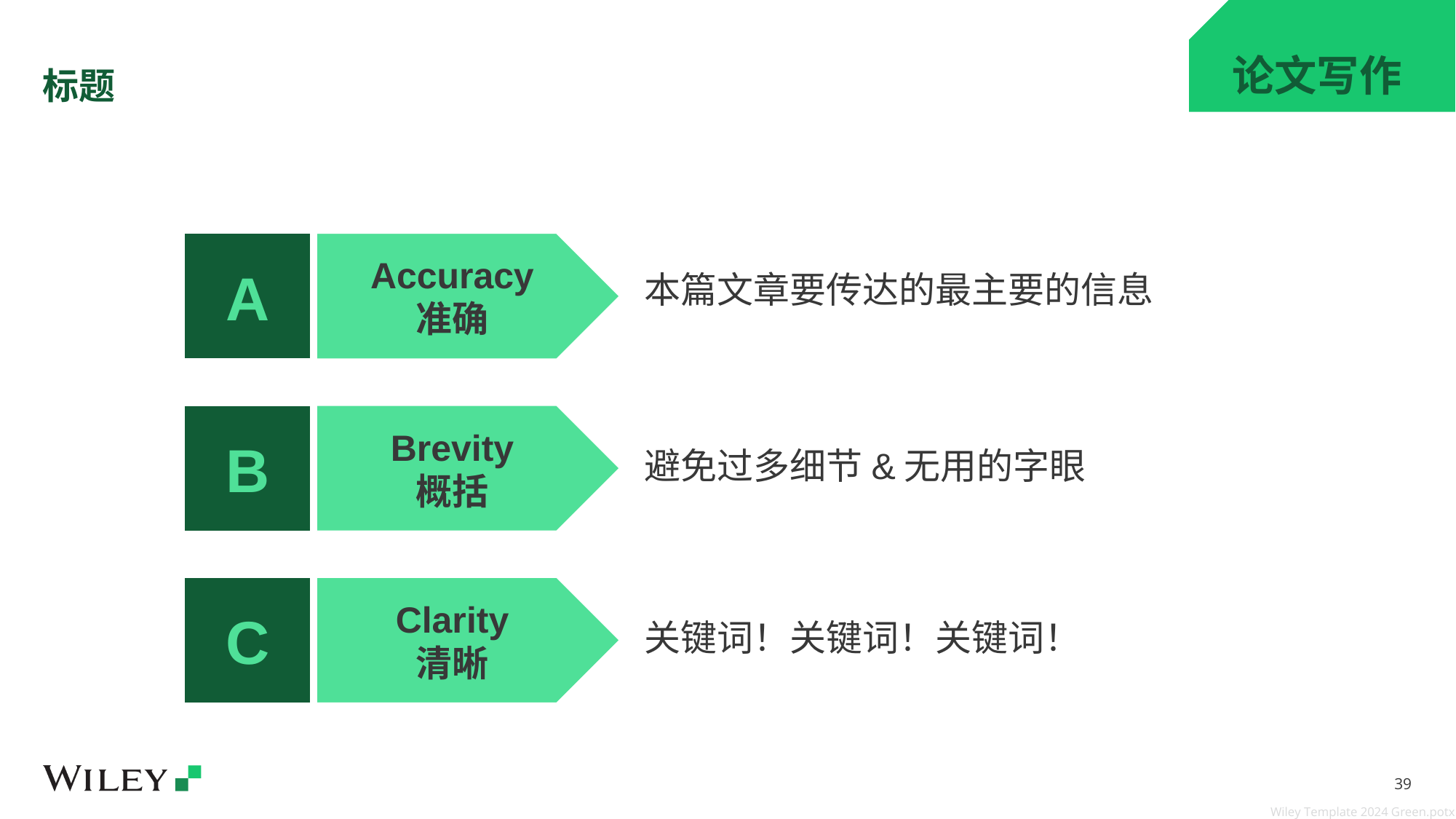

# 标题
论文写作
A
Accuracy
准确
本篇文章要传达的最主要的信息
B
Brevity
概括
避免过多细节&无用的字眼
Clarity
清晰
C
关键词！关键词！关键词！